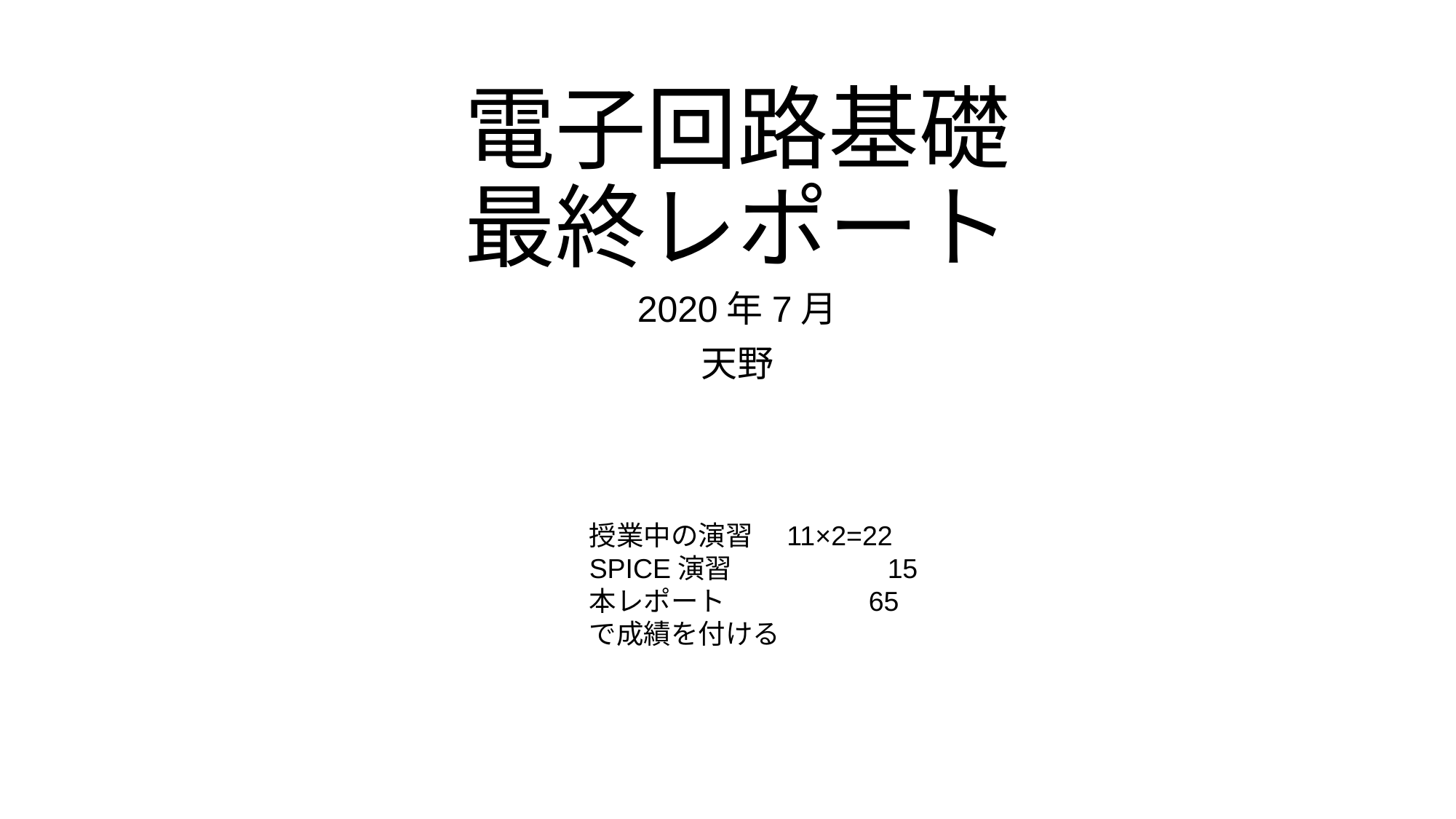

# 電子回路基礎 最終レポート
2020年7月
天野
授業中の演習　11×2=22
SPICE演習　　　　　  15
本レポート　　　　　65
で成績を付ける